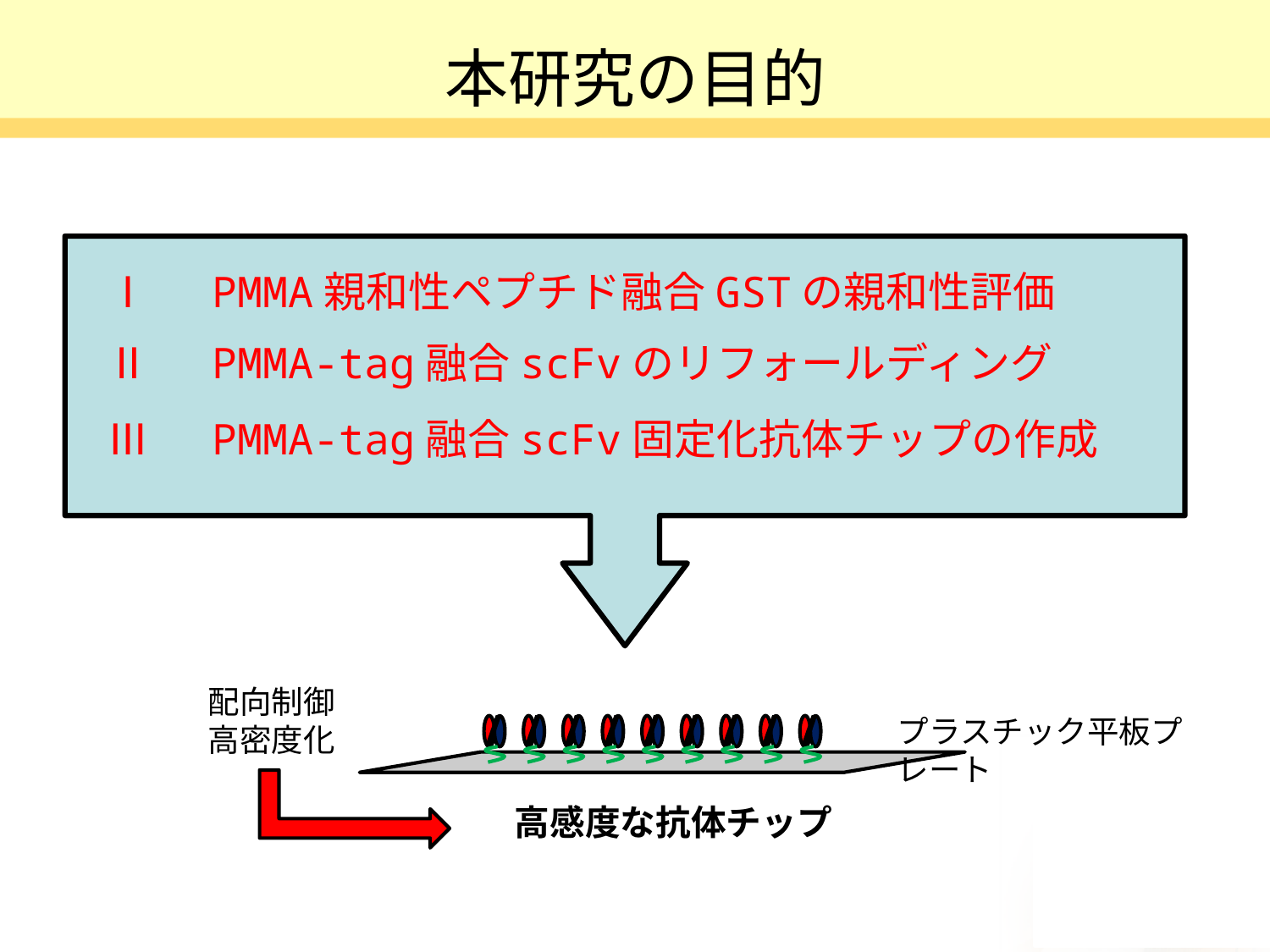

# 本研究の目的

Ⅰ　PMMA親和性ペプチド融合GSTの親和性評価
Ⅱ　PMMA-tag融合scFvのリフォールディング
Ⅲ　PMMA-tag融合scFv固定化抗体チップの作成
配向制御
高密度化
プラスチック平板プレート

高感度な抗体チップ